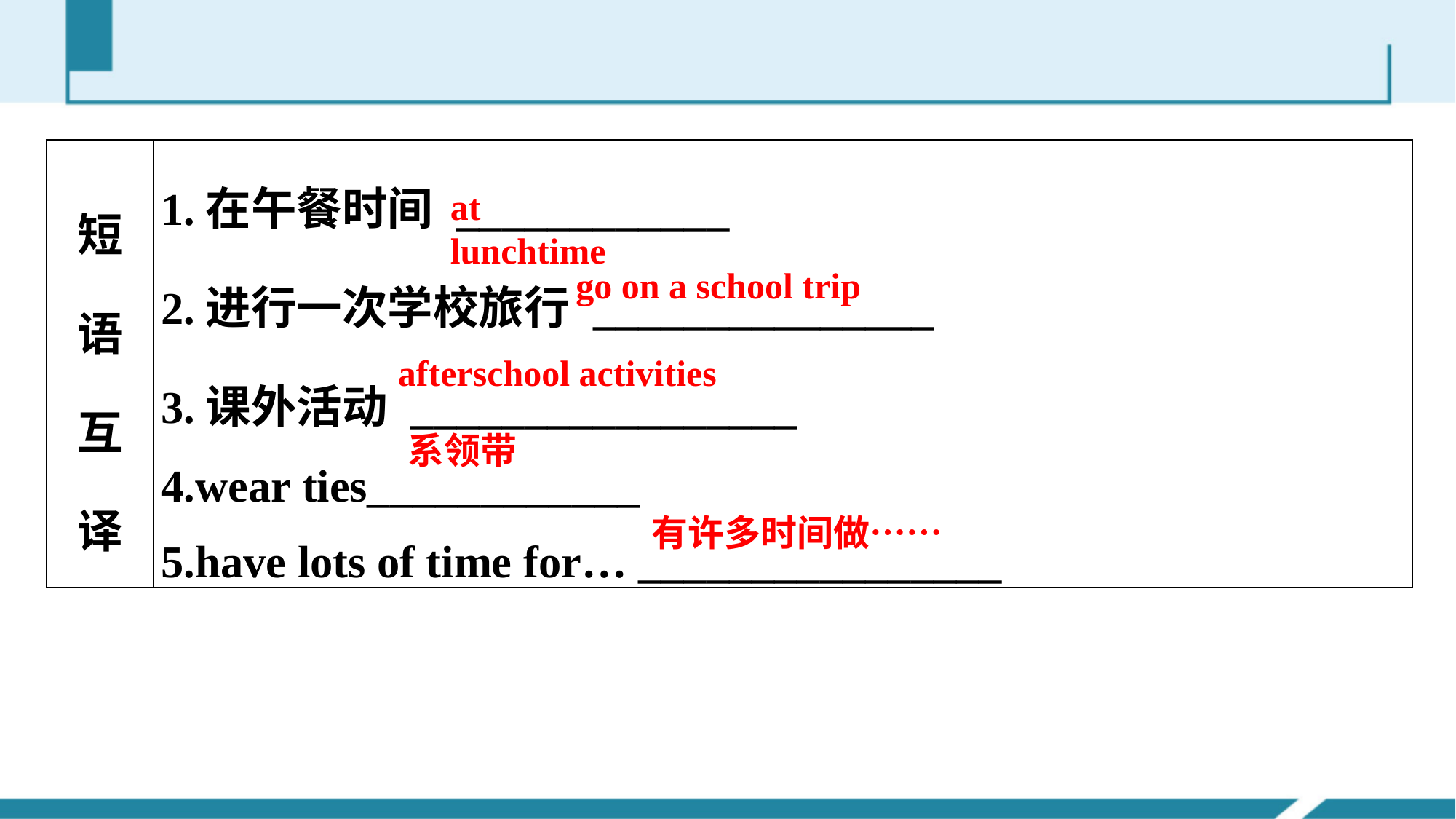

| 短语互译 | 1.在午餐时间 \_\_\_\_\_\_\_\_\_\_\_\_ 2.进行一次学校旅行 \_\_\_\_\_\_\_\_\_\_\_\_\_\_\_ 3.课外活动 \_\_\_\_\_\_\_\_\_\_\_\_\_\_\_\_\_ 4.wear ties\_\_\_\_\_\_\_\_\_\_\_\_ 5.have lots of time for… \_\_\_\_\_\_\_\_\_\_\_\_\_\_\_\_ |
| --- | --- |
at lunchtime
go on a school trip
after­school activities
系领带
有许多时间做……